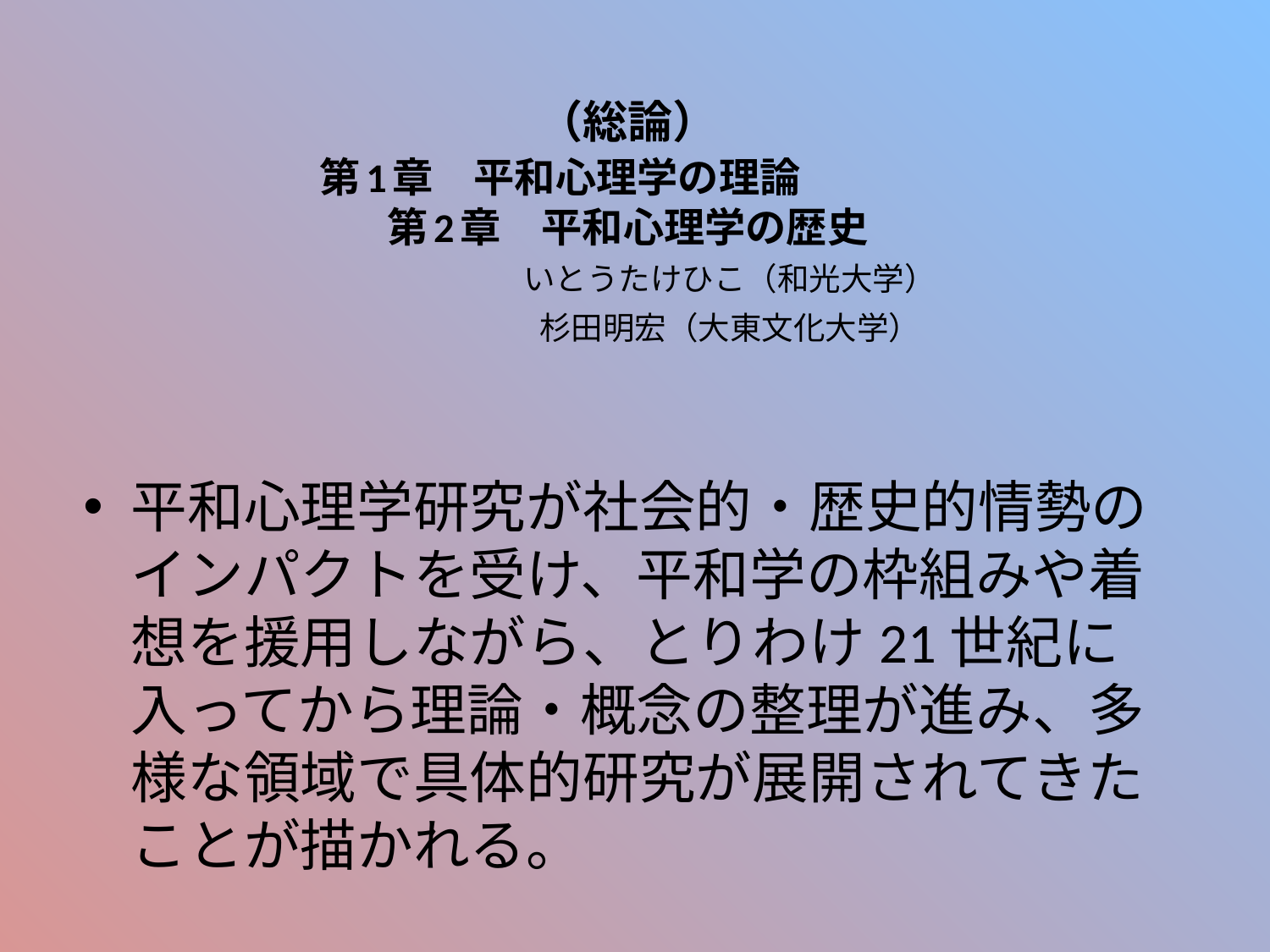

# （総論） 第1章　平和心理学の理論　　　 第2章　平和心理学の歴史 　　　　　いとうたけひこ（和光大学） 　　　　　杉田明宏（大東文化大学）
平和心理学研究が社会的・歴史的情勢のインパクトを受け、平和学の枠組みや着想を援用しながら、とりわけ21世紀に入ってから理論・概念の整理が進み、多様な領域で具体的研究が展開されてきたことが描かれる。